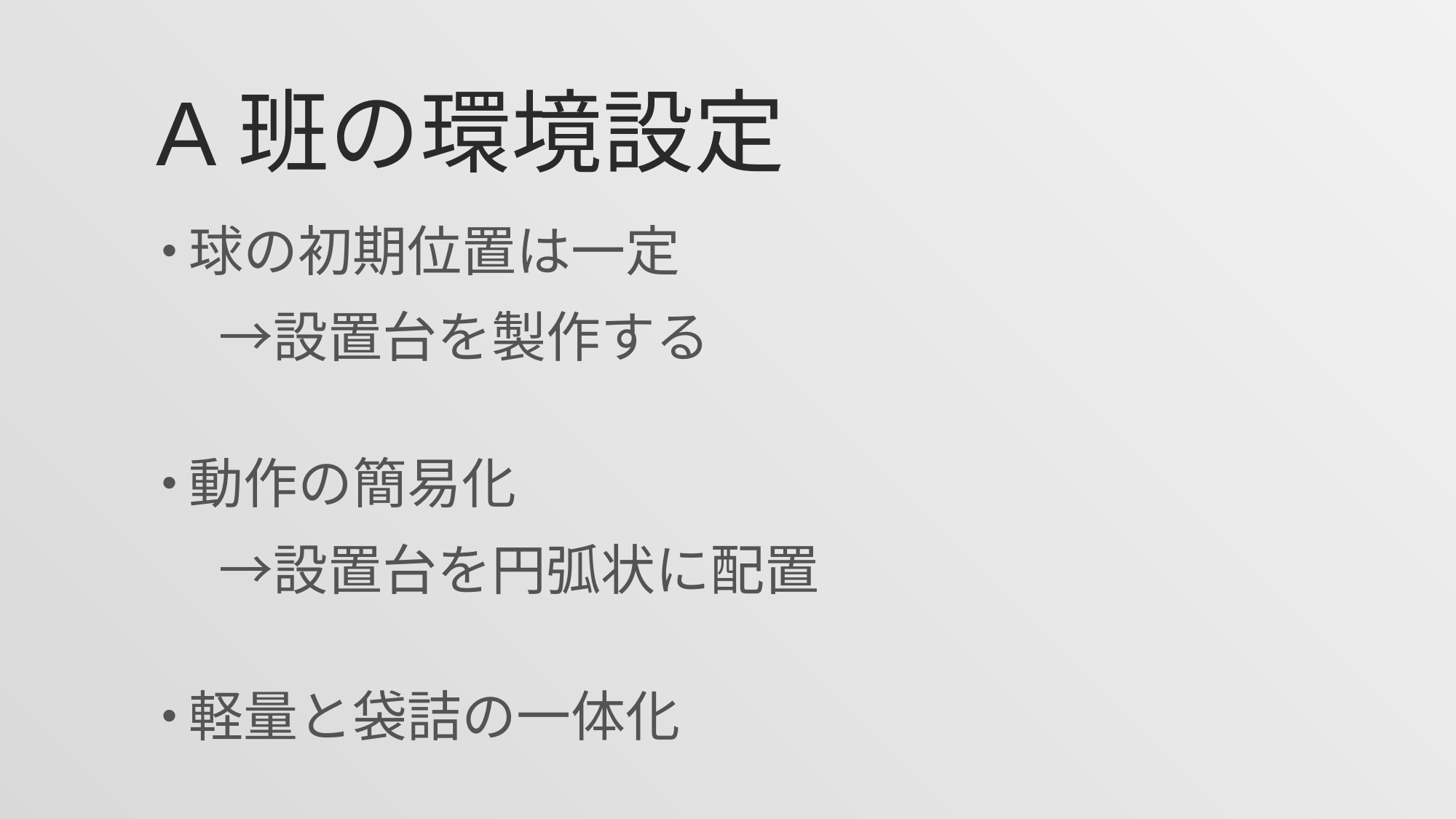

# A班の環境設定
球の初期位置は一定
　→設置台を製作する

動作の簡易化
　→設置台を円弧状に配置

軽量と袋詰の一体化